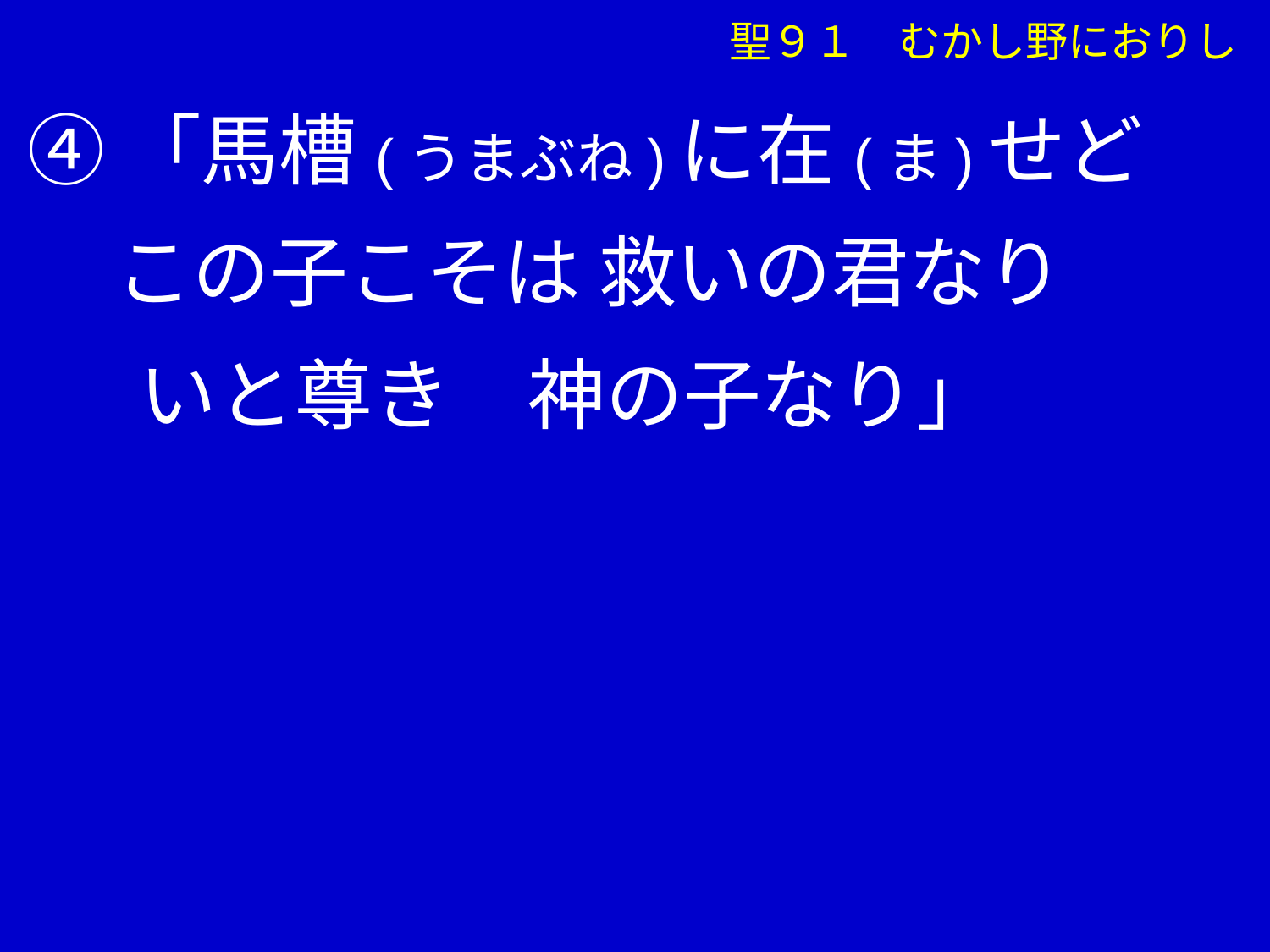

④「馬槽(うまぶね)に在(ま)せど
    この子こそは 救いの君なり
　  いと尊き　神の子なり」
聖９１　むかし野におりし